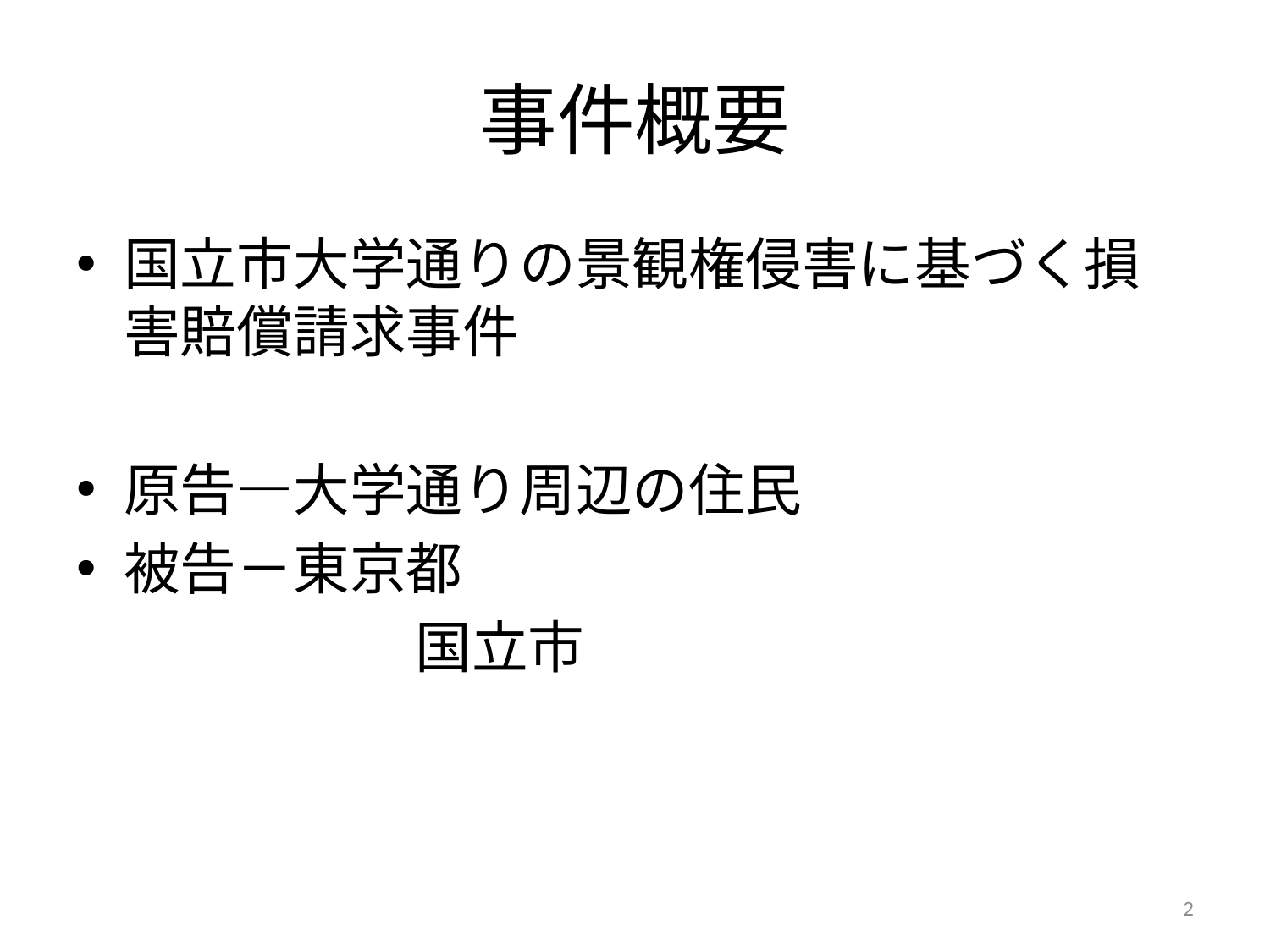

# 事件概要
国立市大学通りの景観権侵害に基づく損害賠償請求事件

原告―大学通り周辺の住民
被告－東京都
　　　　　　国立市

2